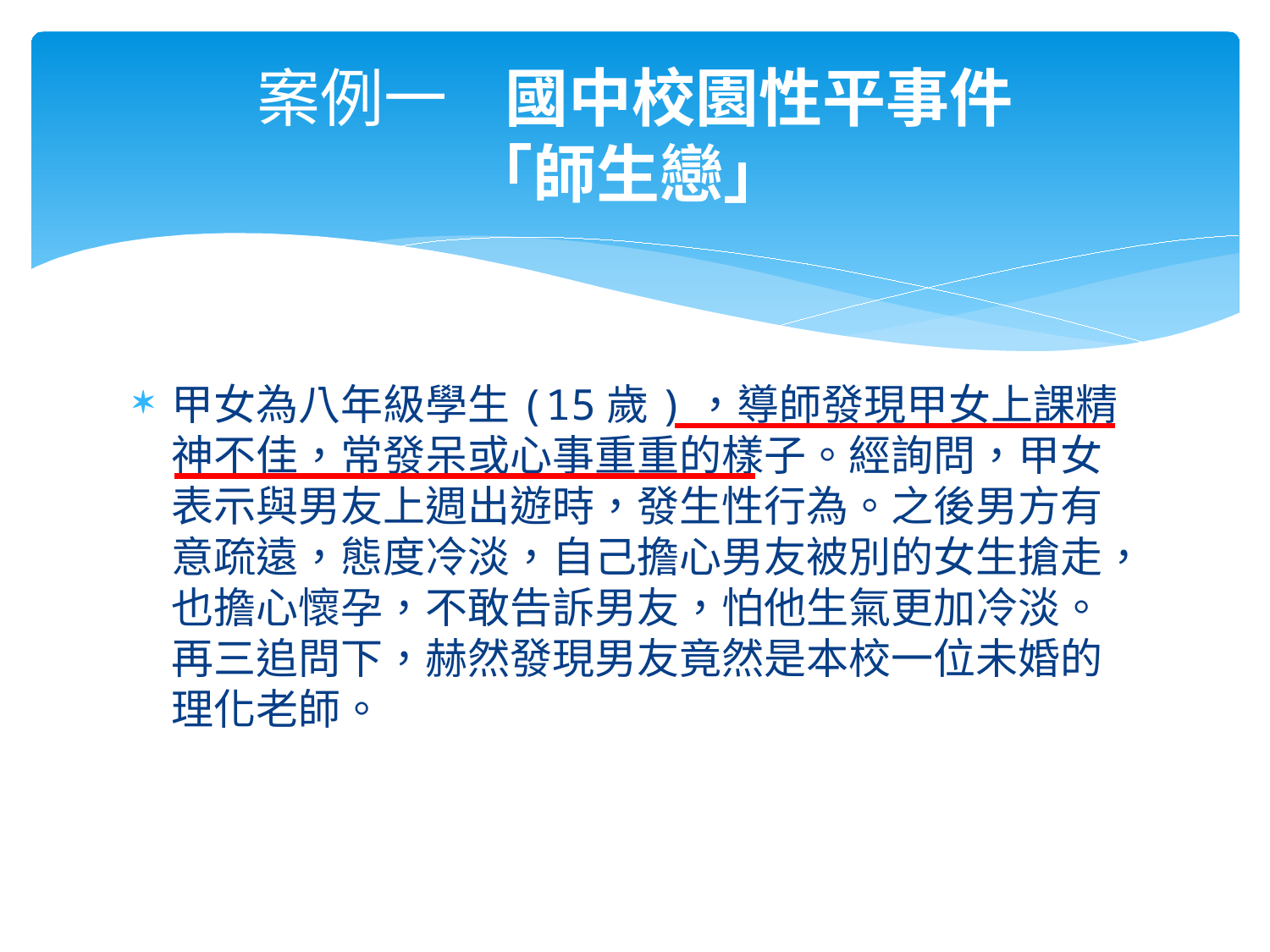

# 案例一    國中校園性平事件 「師生戀」
甲女為八年級學生(15歲)，導師發現甲女上課精神不佳，常發呆或心事重重的樣子。經詢問，甲女表示與男友上週出遊時，發生性行為。之後男方有意疏遠，態度冷淡，自己擔心男友被別的女生搶走，也擔心懷孕，不敢告訴男友，怕他生氣更加冷淡。再三追問下，赫然發現男友竟然是本校一位未婚的理化老師。